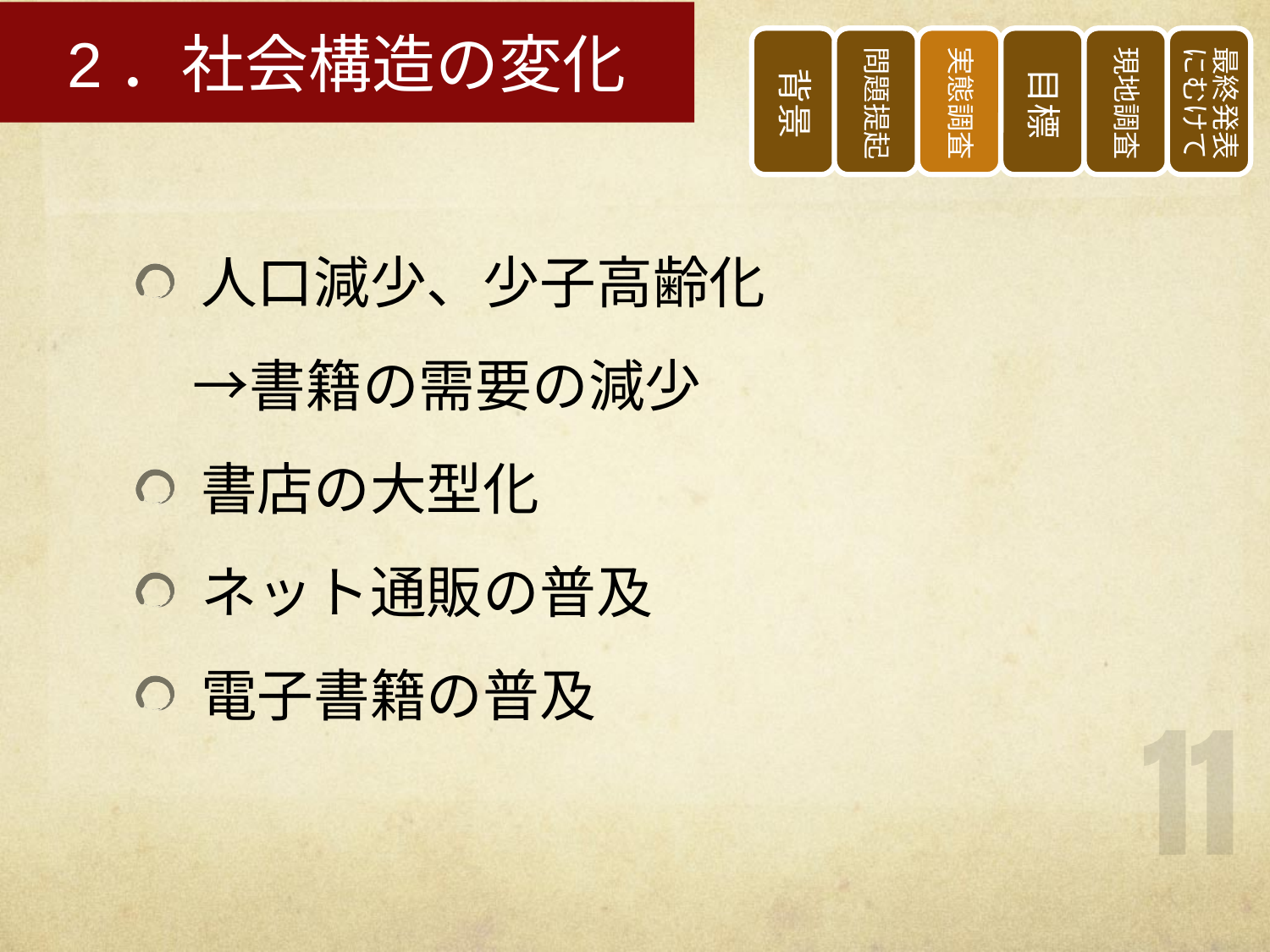

背景
問題提起
実態調査
目標
現地調査
最終発表にむけて
2．社会構造の変化
#
人口減少、少子高齢化
　→書籍の需要の減少
書店の大型化
ネット通販の普及
電子書籍の普及
11